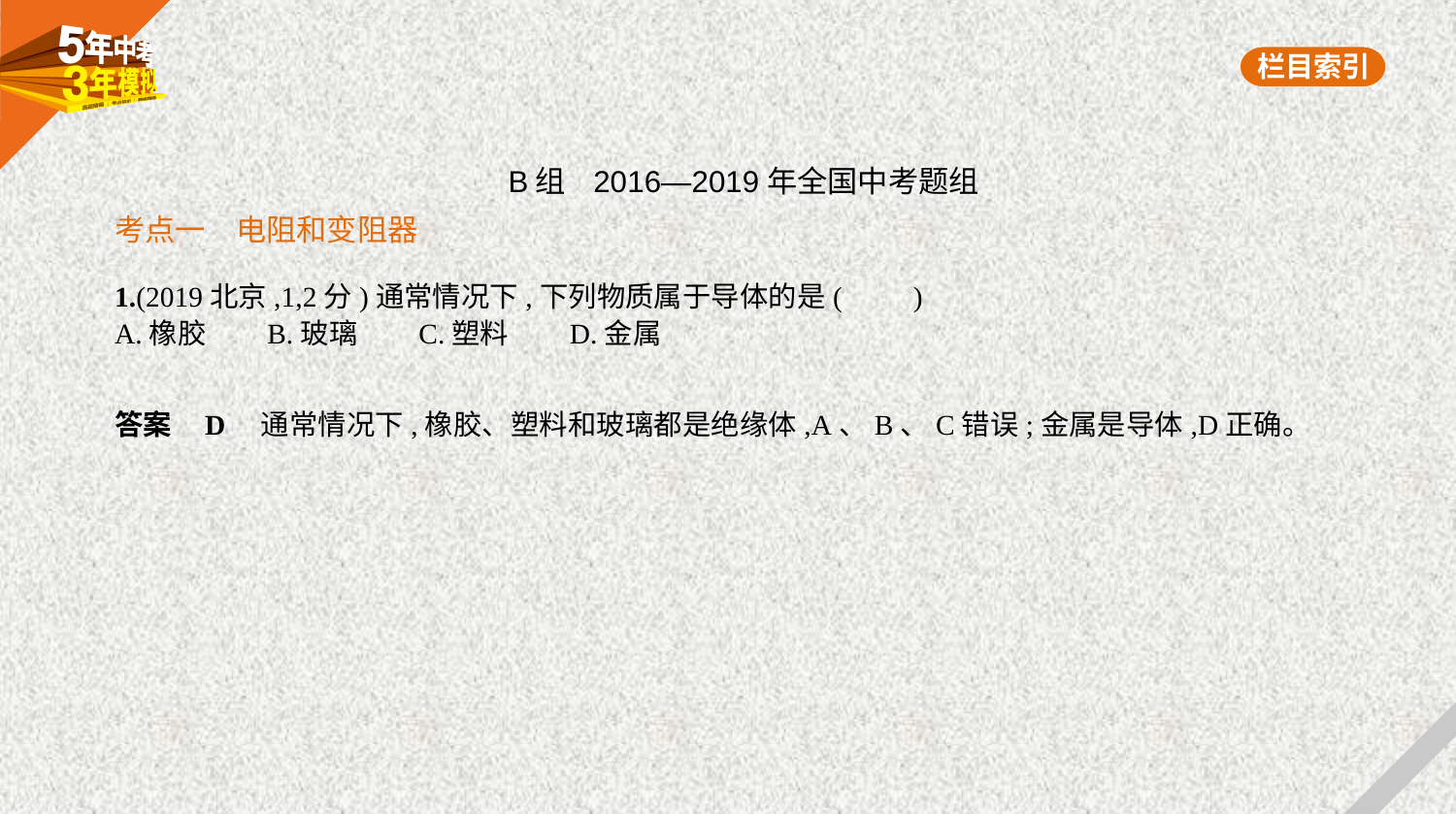

B组   2016—2019年全国中考题组
考点一　电阻和变阻器
1.(2019北京,1,2分)通常情况下,下列物质属于导体的是(　　)
A.橡胶　    B.玻璃　    C.塑料　    D.金属
答案    D　通常情况下,橡胶、塑料和玻璃都是绝缘体,A、B、C错误;金属是导体,D正确。